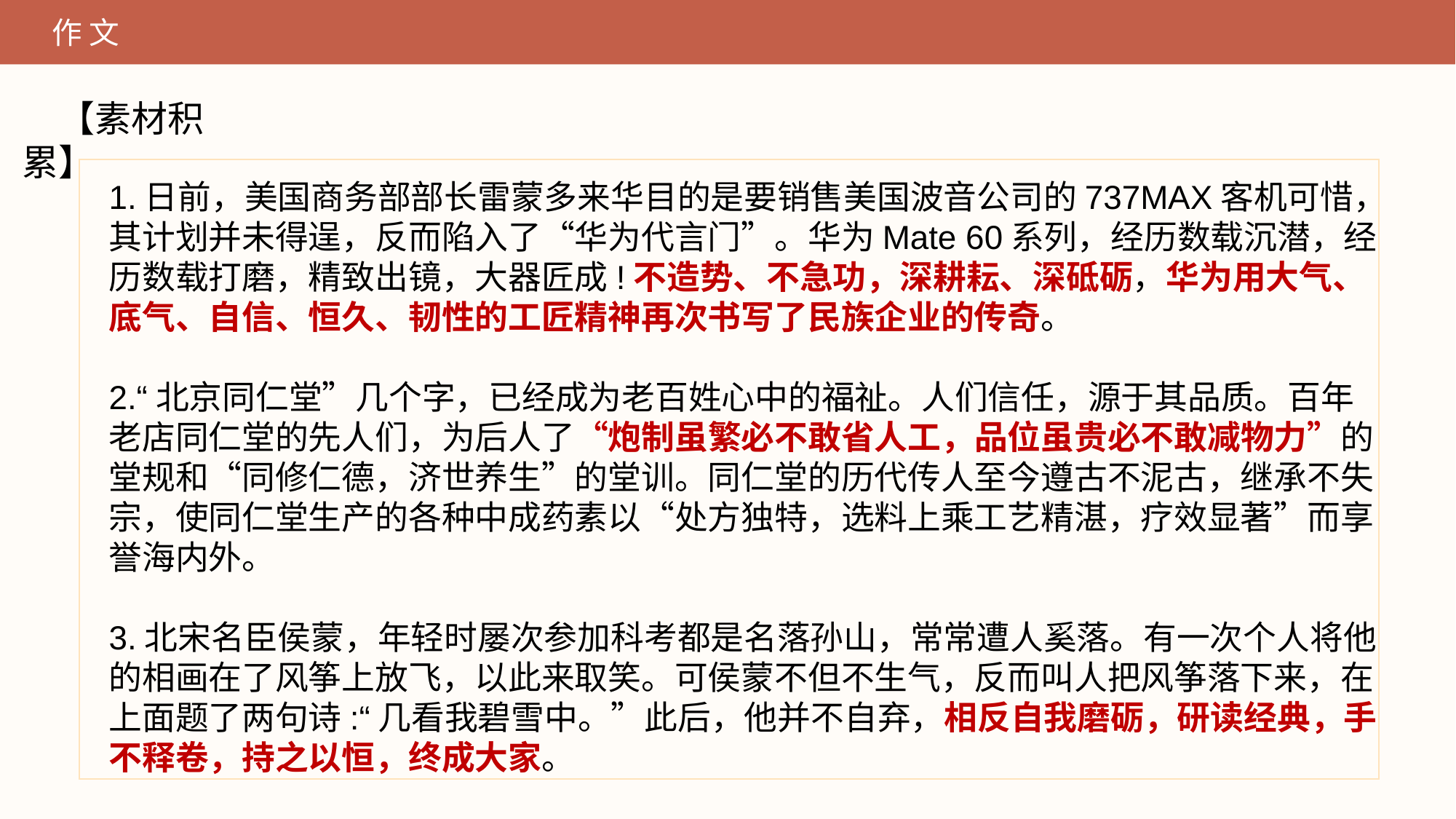

作 文
【素材积累】

1.日前，美国商务部部长雷蒙多来华目的是要销售美国波音公司的737MAX客机可惜，其计划并未得逞，反而陷入了“华为代言门”。华为Mate 60系列，经历数载沉潜，经历数载打磨，精致出镜，大器匠成!不造势、不急功，深耕耘、深砥砺，华为用大气、底气、自信、恒久、韧性的工匠精神再次书写了民族企业的传奇。

2.“北京同仁堂”几个字，已经成为老百姓心中的福祉。人们信任，源于其品质。百年老店同仁堂的先人们，为后人了“炮制虽繁必不敢省人工，品位虽贵必不敢减物力”的堂规和“同修仁德，济世养生”的堂训。同仁堂的历代传人至今遵古不泥古，继承不失宗，使同仁堂生产的各种中成药素以“处方独特，选料上乘工艺精湛，疗效显著”而享誉海内外。

3.北宋名臣侯蒙，年轻时屡次参加科考都是名落孙山，常常遭人奚落。有一次个人将他的相画在了风筝上放飞，以此来取笑。可侯蒙不但不生气，反而叫人把风筝落下来，在上面题了两句诗:“几看我碧雪中。”此后，他并不自弃，相反自我磨砺，研读经典，手不释卷，持之以恒，终成大家。